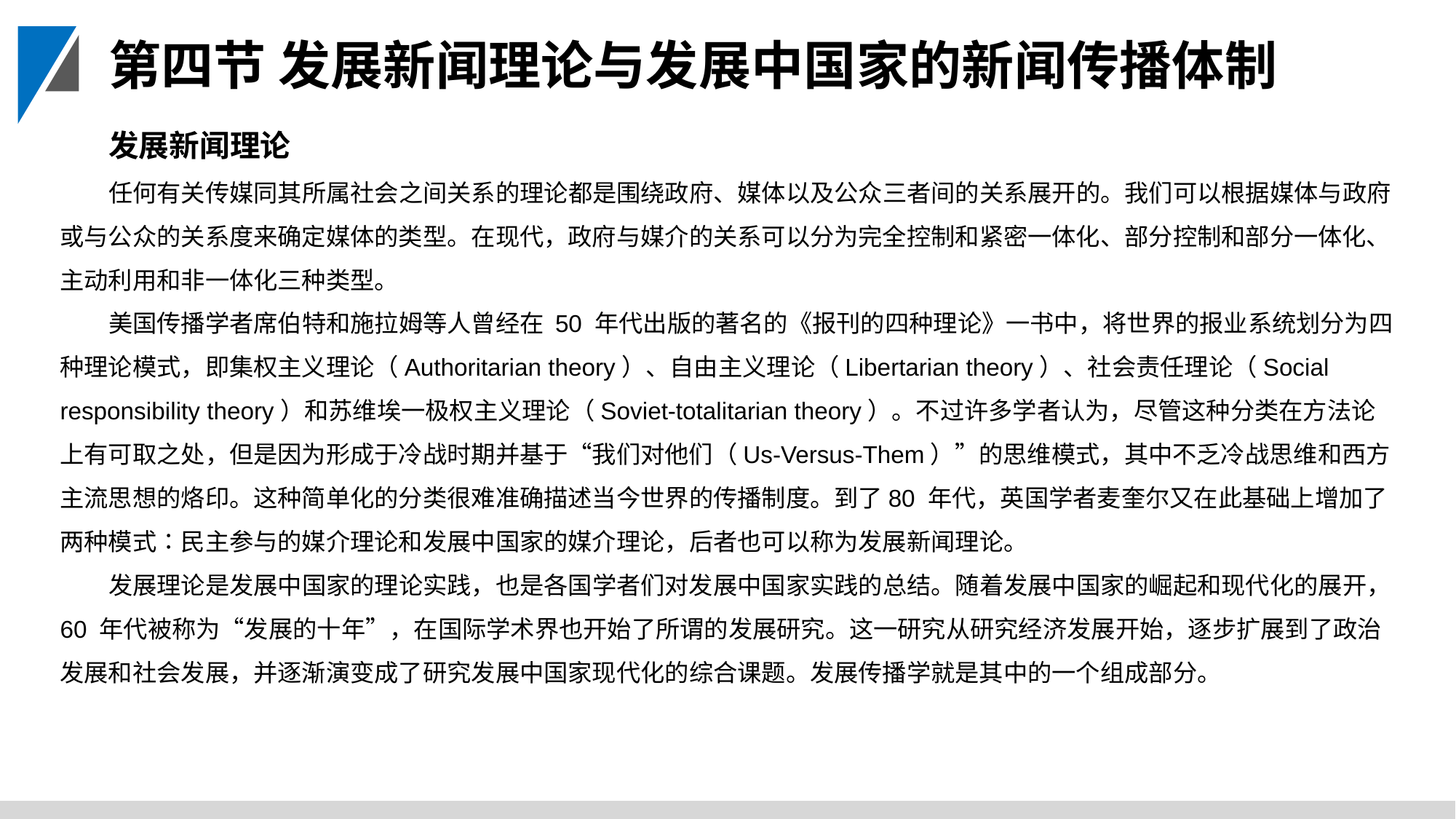

第四节 发展新闻理论与发展中国家的新闻传播体制
发展新闻理论
任何有关传媒同其所属社会之间关系的理论都是围绕政府、媒体以及公众三者间的关系展开的。我们可以根据媒体与政府或与公众的关系度来确定媒体的类型。在现代，政府与媒介的关系可以分为完全控制和紧密一体化、部分控制和部分一体化、主动利用和非一体化三种类型。
美国传播学者席伯特和施拉姆等人曾经在 50 年代出版的著名的《报刊的四种理论》一书中，将世界的报业系统划分为四种理论模式，即集权主义理论（Authoritarian theory）、自由主义理论（Libertarian theory）、社会责任理论（Social responsibility theory）和苏维埃一极权主义理论（Soviet-totalitarian theory）。不过许多学者认为，尽管这种分类在方法论上有可取之处，但是因为形成于冷战时期并基于“我们对他们（Us-Versus-Them）”的思维模式，其中不乏冷战思维和西方主流思想的烙印。这种简单化的分类很难准确描述当今世界的传播制度。到了80 年代，英国学者麦奎尔又在此基础上增加了两种模式∶民主参与的媒介理论和发展中国家的媒介理论，后者也可以称为发展新闻理论。
发展理论是发展中国家的理论实践，也是各国学者们对发展中国家实践的总结。随着发展中国家的崛起和现代化的展开，60 年代被称为“发展的十年”，在国际学术界也开始了所谓的发展研究。这一研究从研究经济发展开始，逐步扩展到了政治发展和社会发展，并逐渐演变成了研究发展中国家现代化的综合课题。发展传播学就是其中的一个组成部分。